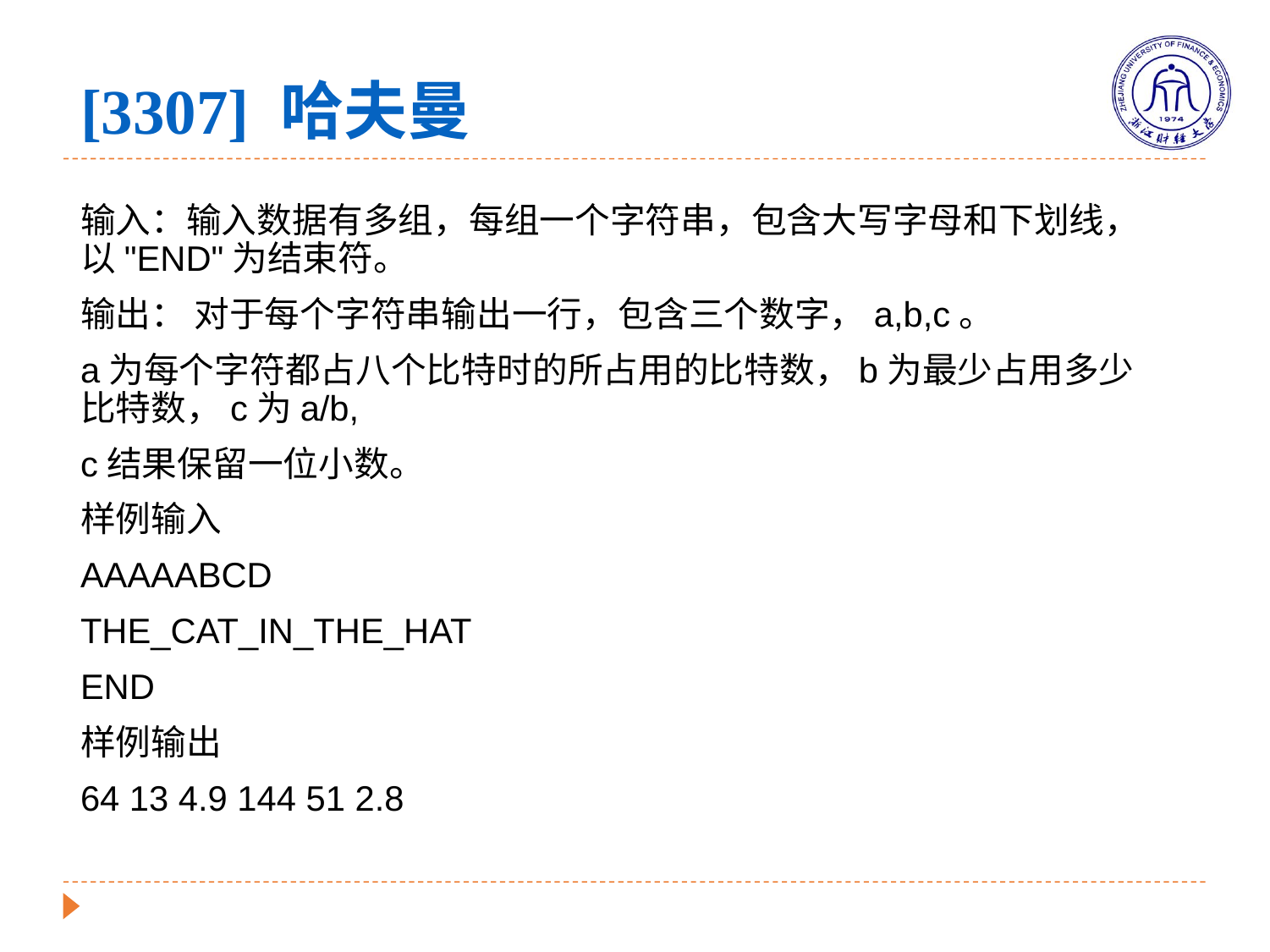

[3307] 哈夫曼
输入：输入数据有多组，每组一个字符串，包含大写字母和下划线，以"END"为结束符。
输出： 对于每个字符串输出一行，包含三个数字，a,b,c。
a为每个字符都占八个比特时的所占用的比特数，b为最少占用多少比特数，c为a/b,
c结果保留一位小数。
样例输入
AAAAABCD
THE_CAT_IN_THE_HAT
END
样例输出
64 13 4.9 144 51 2.8
24